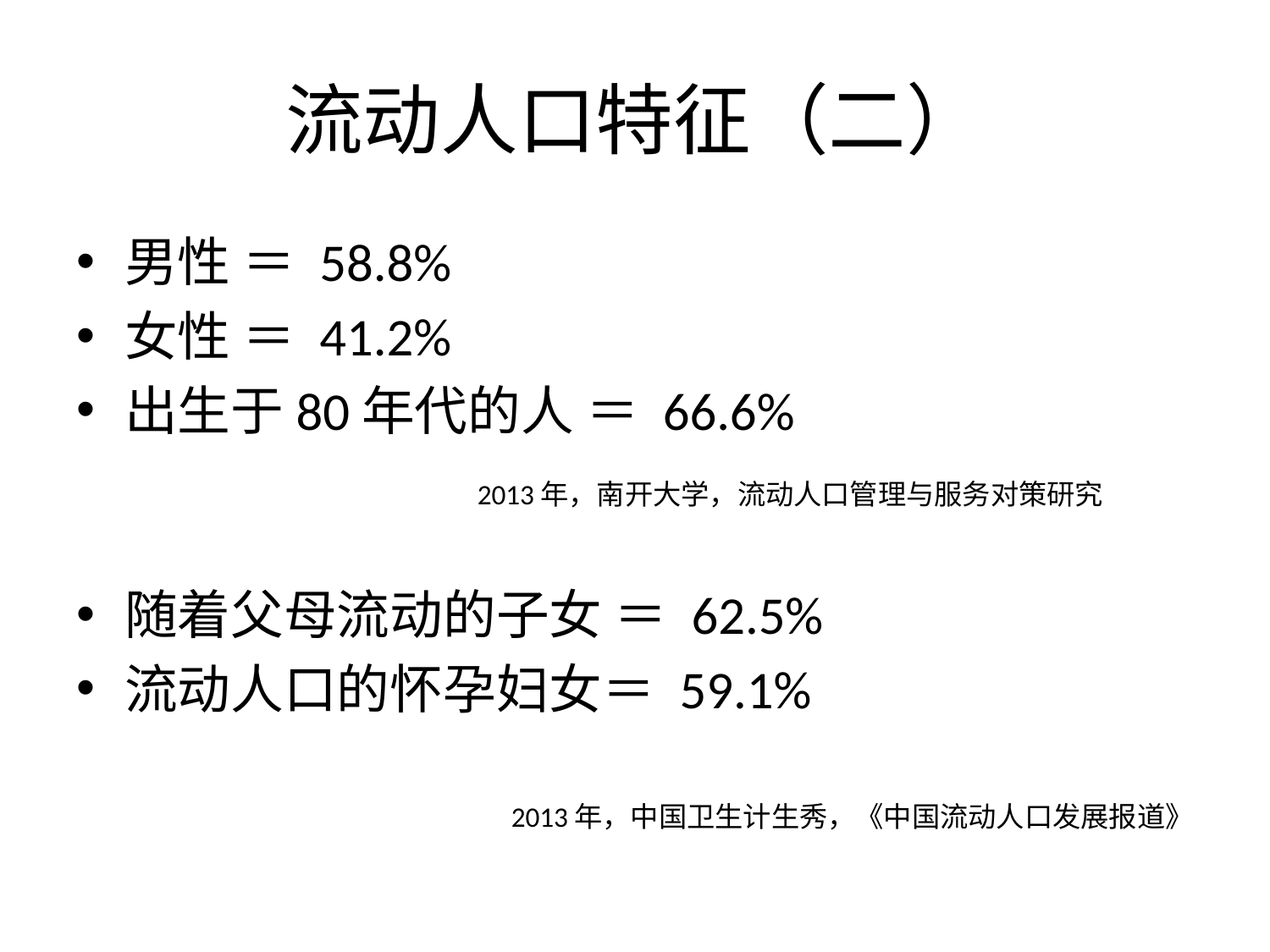

# 流动人口特征（二）
男性 ＝ 58.8%
女性 ＝ 41.2%
出生于80年代的人 ＝ 66.6%
2013年，南开大学，流动人口管理与服务对策研究

随着父母流动的子女 ＝ 62.5%
流动人口的怀孕妇女＝ 59.1%

2013年，中国卫生计生秀，《中国流动人口发展报道》